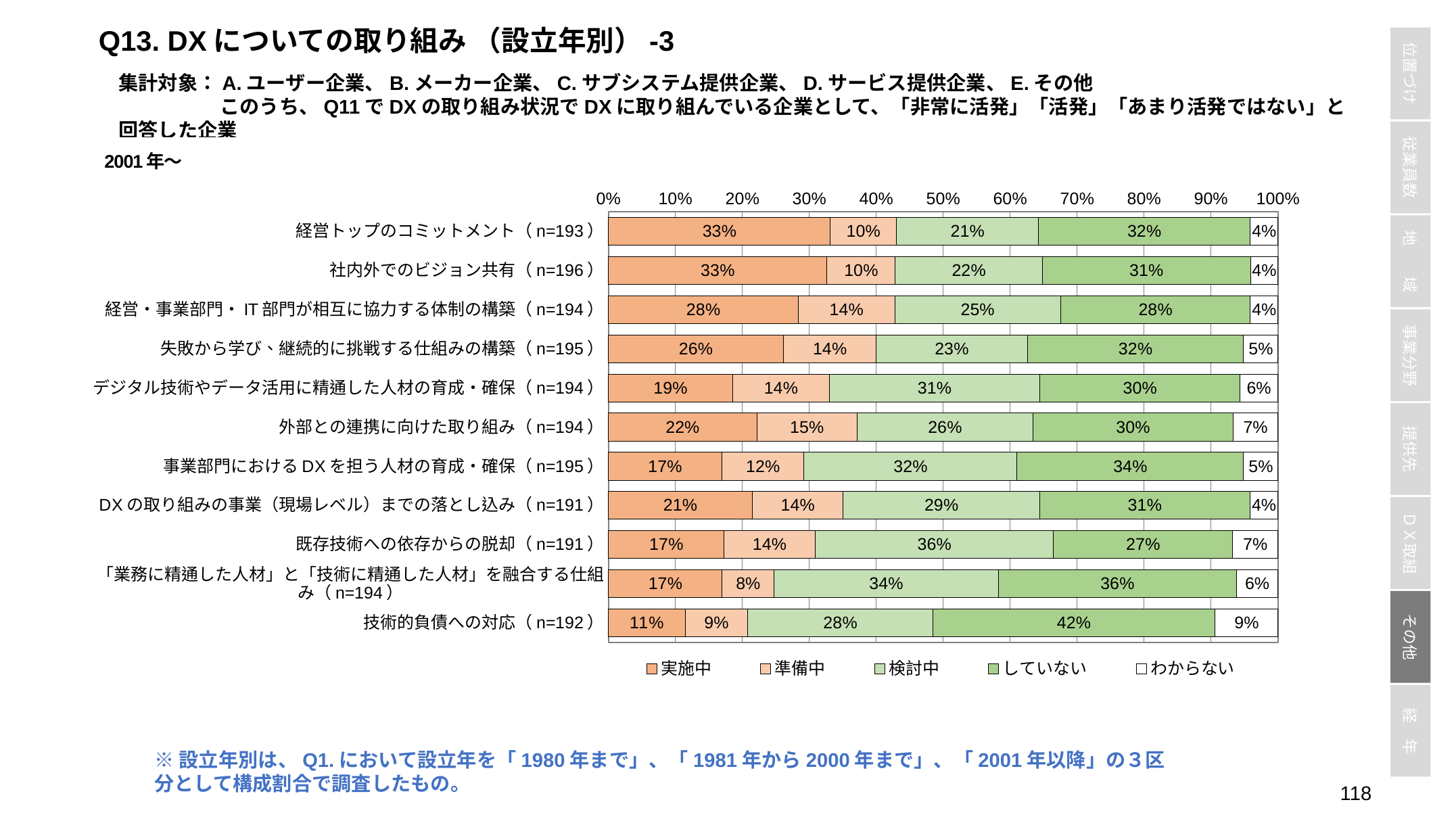

Q13. DXについての取り組み （設立年別）-3
集計対象：A.ユーザー企業、B.メーカー企業、C.サブシステム提供企業、D.サービス提供企業、E.その他
	このうち、Q11でDXの取り組み状況でDXに取り組んでいる企業として、「非常に活発」「活発」「あまり活発ではない」と回答した企業

### Chart

| Category | 実施中 | 準備中 | 検討中 | していない | わからない |
|---|---|---|---|---|---|
| 経営トップのコミットメント（n=193） | 0.3316062176165803 | 0.09844559585492228 | 0.21243523316062177 | 0.3160621761658031 | 0.04145077720207254 |
| 社内外でのビジョン共有（n=196） | 0.32653061224489793 | 0.10204081632653061 | 0.2193877551020408 | 0.3112244897959184 | 0.04081632653061224 |
| 経営・事業部門・IT部門が相互に協力する体制の構築（n=194） | 0.28350515463917525 | 0.14432989690721648 | 0.24742268041237114 | 0.28350515463917525 | 0.041237113402061855 |
| 失敗から学び、継続的に挑戦する仕組みの構築（n=195） | 0.26153846153846155 | 0.13846153846153847 | 0.22564102564102564 | 0.3230769230769231 | 0.05128205128205128 |
| デジタル技術やデータ活用に精通した人材の育成・確保（n=194） | 0.18556701030927836 | 0.14432989690721648 | 0.31443298969072164 | 0.29896907216494845 | 0.05670103092783505 |
| 外部との連携に向けた取り組み（n=194） | 0.22164948453608246 | 0.14948453608247422 | 0.26288659793814434 | 0.29896907216494845 | 0.06701030927835051 |
| 事業部門におけるDXを担う人材の育成・確保（n=195） | 0.16923076923076924 | 0.12307692307692308 | 0.31794871794871793 | 0.3384615384615385 | 0.05128205128205128 |
| DXの取り組みの事業（現場レベル）までの落とし込み（n=191） | 0.21465968586387435 | 0.13612565445026178 | 0.2931937172774869 | 0.31413612565445026 | 0.041884816753926704 |
| 既存技術への依存からの脱却（n=191） | 0.17277486910994763 | 0.13612565445026178 | 0.35602094240837695 | 0.2670157068062827 | 0.06806282722513089 |
| 「業務に精通した人材」と「技術に精通した人材」を融合する仕組み（n=194） | 0.17010309278350516 | 0.07731958762886598 | 0.33505154639175255 | 0.3556701030927835 | 0.061855670103092786 |
| 技術的負債への対応（n=192） | 0.11458333333333333 | 0.09375 | 0.2760416666666667 | 0.421875 | 0.09375 |
※設立年別は、Q1.において設立年を「1980年まで」、「1981年から2000年まで」、「2001年以降」の３区分として構成割合で調査したもの。
118